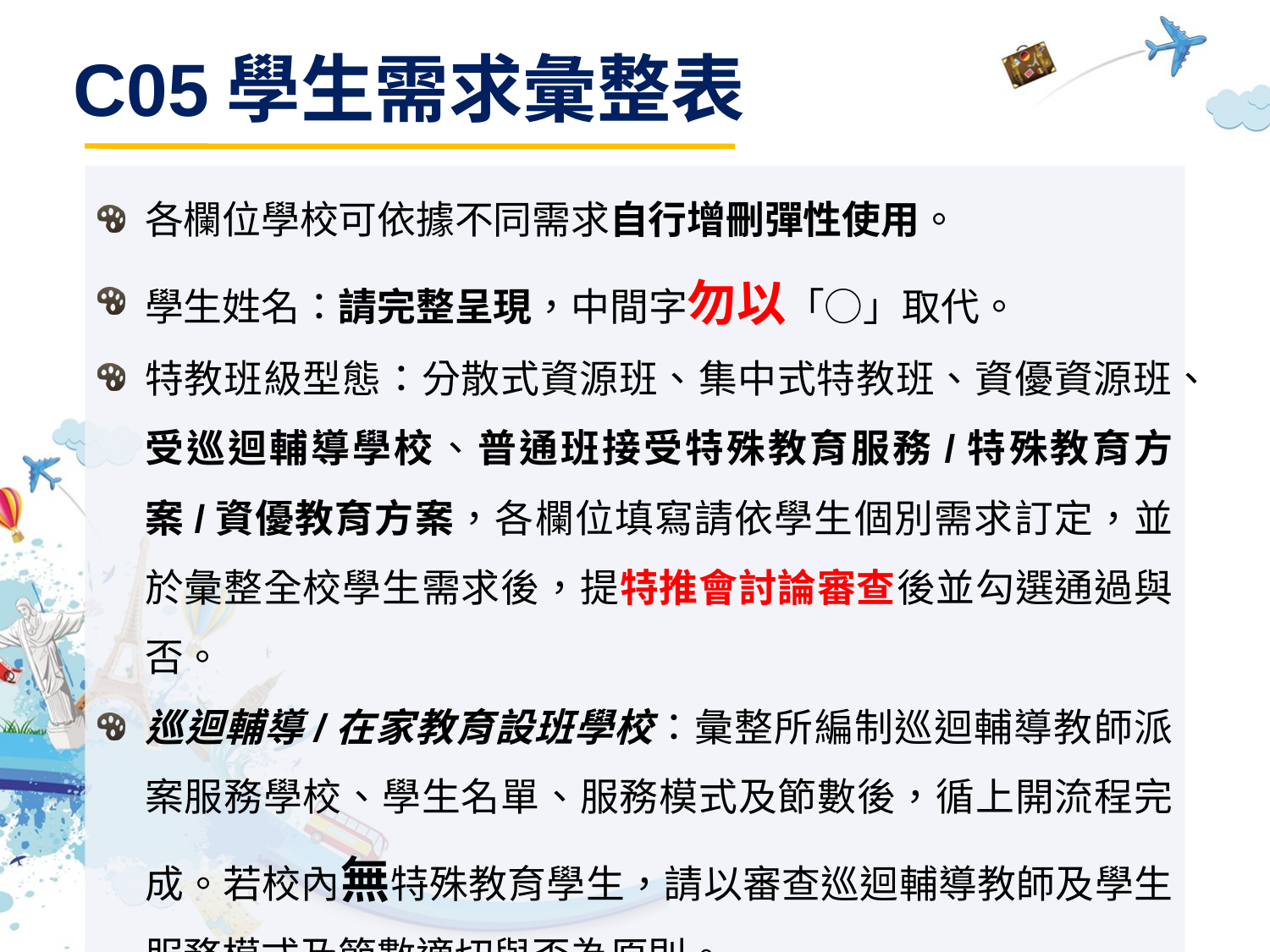

C05學生需求彙整表
各欄位學校可依據不同需求自行增刪彈性使用。
學生姓名：請完整呈現，中間字勿以「○」取代。
特教班級型態：分散式資源班、集中式特教班、資優資源班、受巡迴輔導學校、普通班接受特殊教育服務/特殊教育方案/資優教育方案，各欄位填寫請依學生個別需求訂定，並於彙整全校學生需求後，提特推會討論審查後並勾選通過與否。
巡迴輔導/在家教育設班學校：彙整所編制巡迴輔導教師派案服務學校、學生名單、服務模式及節數後，循上開流程完成。若校內無特殊教育學生，請以審查巡迴輔導教師及學生服務模式及節數適切與否為原則。